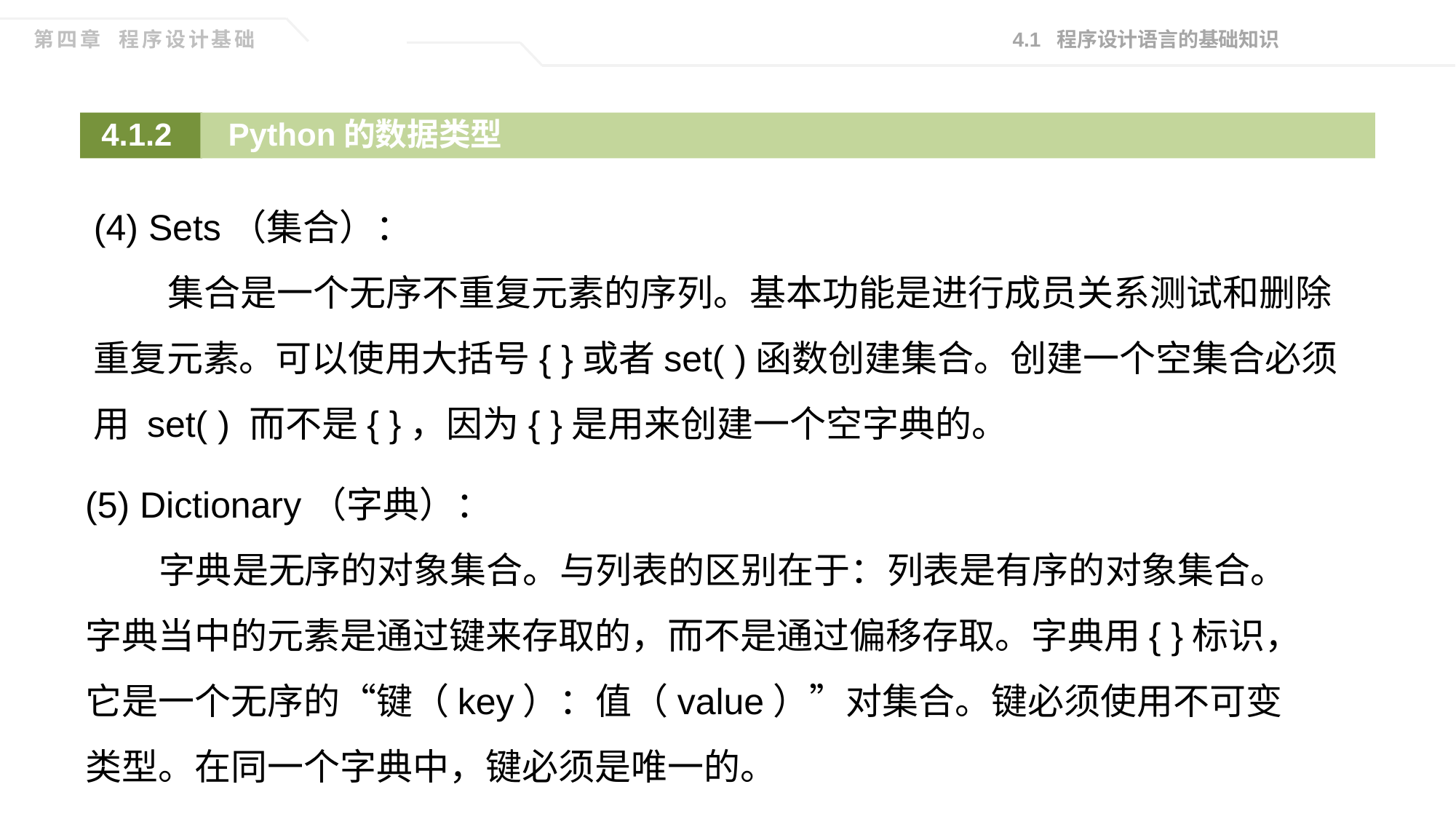

4.1  程序设计语言的基础知识
第四章  程序设计基础
Python的数据类型
4.1.2

(4) Sets（集合）：
        集合是一个无序不重复元素的序列。基本功能是进行成员关系测试和删除重复元素。可以使用大括号{ }或者set( )函数创建集合。创建一个空集合必须用 set( ) 而不是{ }，因为{ }是用来创建一个空字典的。
(5) Dictionary（字典）：
        字典是无序的对象集合。与列表的区别在于：列表是有序的对象集合。字典当中的元素是通过键来存取的，而不是通过偏移存取。字典用{ }标识，它是一个无序的“键（key）：值（value）”对集合。键必须使用不可变类型。在同一个字典中，键必须是唯一的。